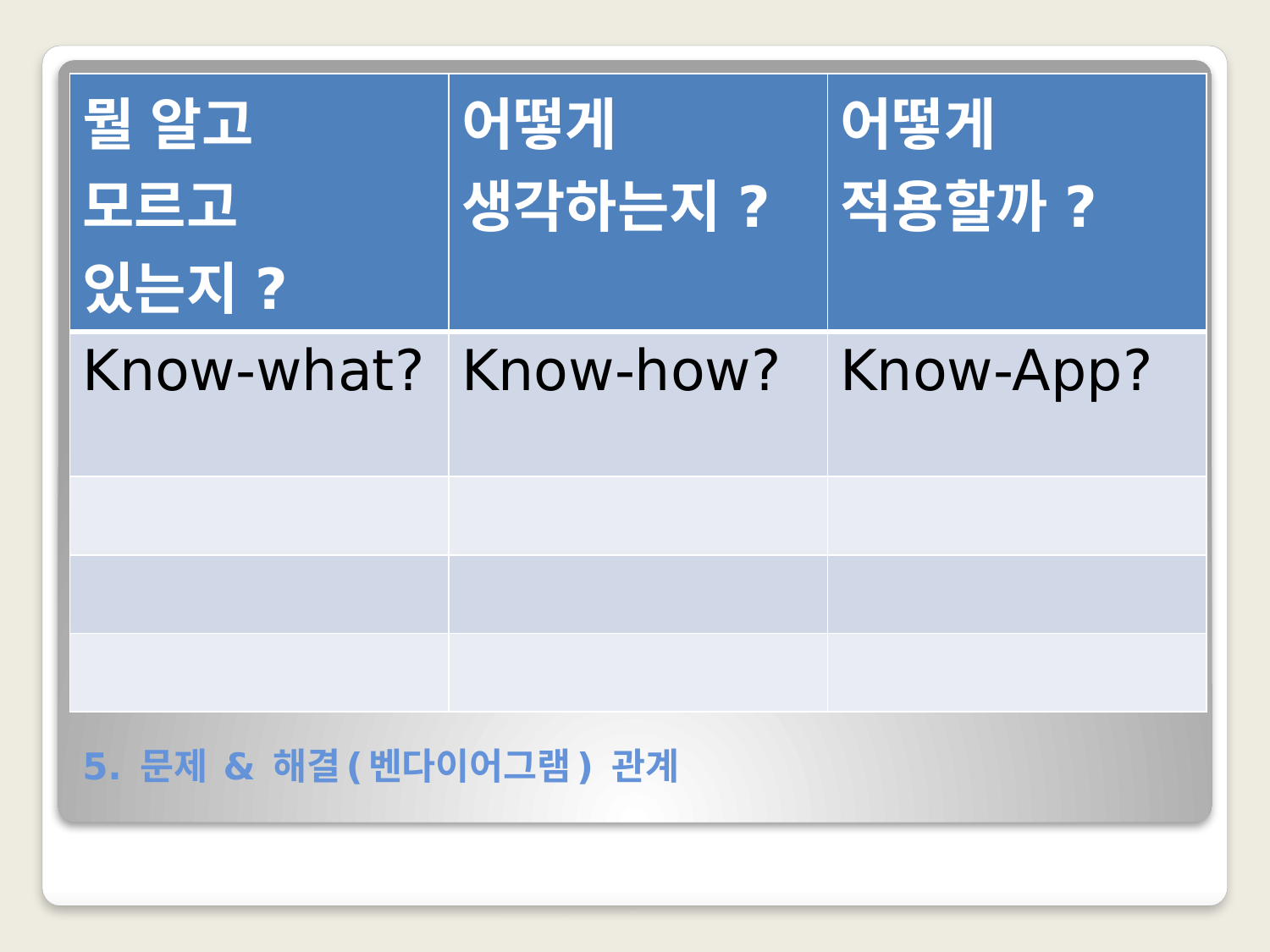

| 뭘 알고 모르고 있는지? | 어떻게 생각하는지? | 어떻게 적용할까? |
| --- | --- | --- |
| Know-what? | Know-how? | Know-App? |
|  |  |  |
|  |  |  |
|  |  |  |
# 5. 문제 & 해결(벤다이어그램) 관계